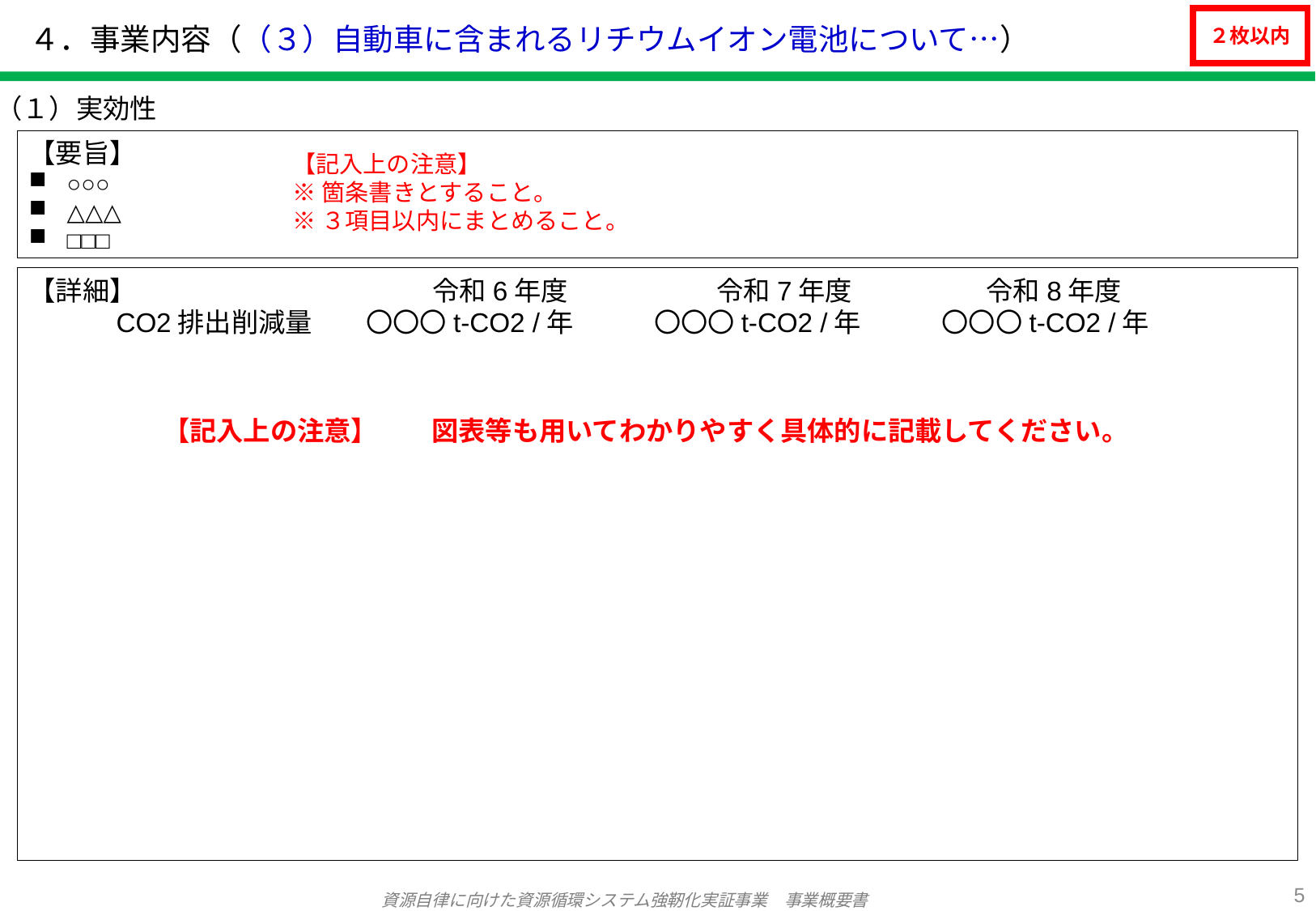

（　）内は対象とする事業区分を記載
# ４．事業内容（（３）自動車に含まれるリチウムイオン電池について…）
２枚以内
（１）実効性
【要旨】
○○○
△△△
□□□
【記入上の注意】
※箇条書きとすること。
※３項目以内にまとめること。
【詳細】　　　　　　　　　　　令和6年度	　　　令和7年度	　　　　令和8年度
　　　CO2排出削減量　　〇〇〇t-CO2 /年　　　〇〇〇t-CO2 /年　　　〇〇〇t-CO2 /年

【記入上の注意】　　図表等も用いてわかりやすく具体的に記載してください。

5